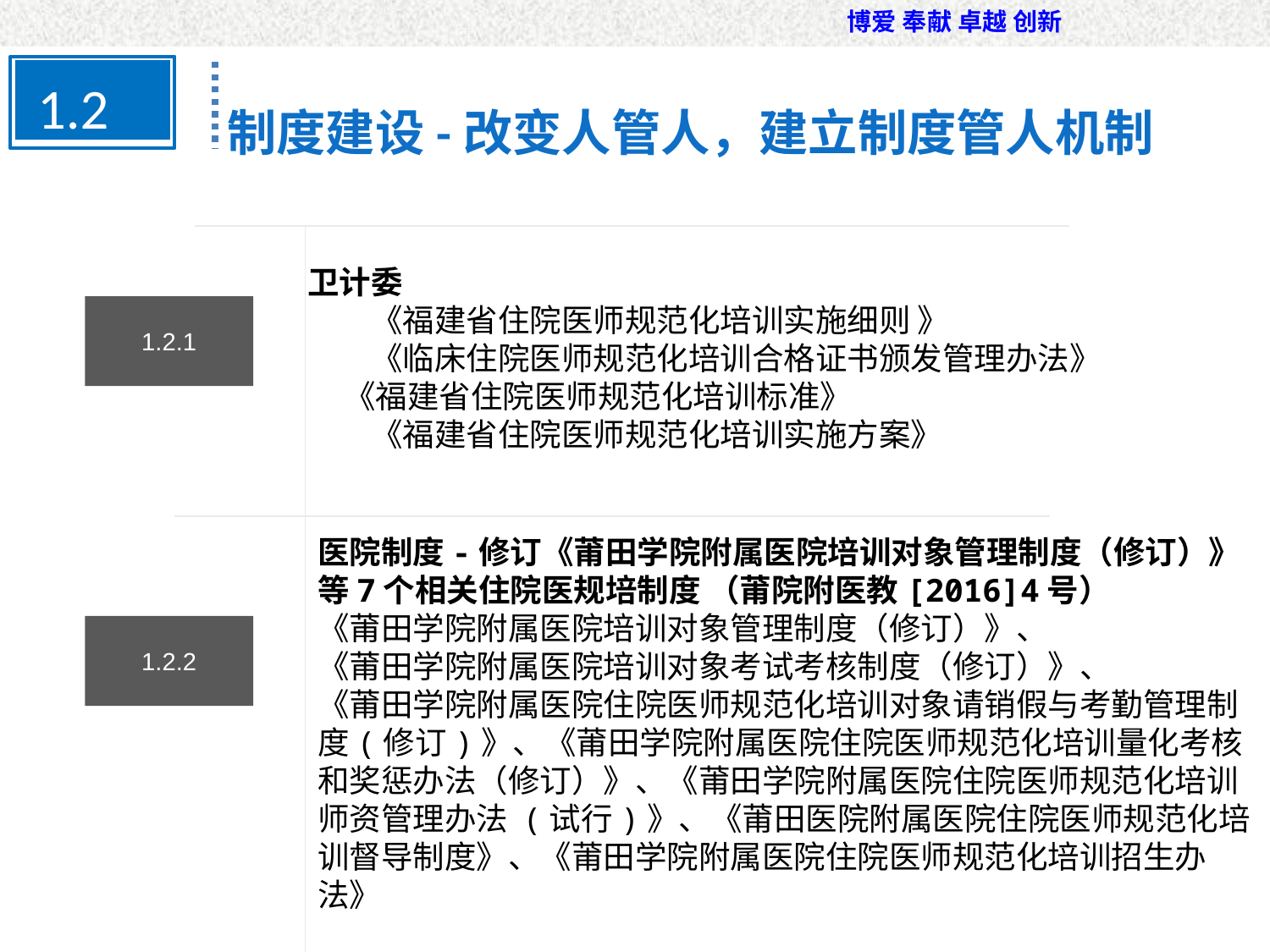

1.2
制度建设-改变人管人，建立制度管人机制

卫计委
《福建省住院医师规范化培训实施细则 》
《临床住院医师规范化培训合格证书颁发管理办法》
    《福建省住院医师规范化培训标准》
《福建省住院医师规范化培训实施方案》

1.2.1
医院制度-修订《莆田学院附属医院培训对象管理制度（修订）》等7个相关住院医规培制度 （莆院附医教[2016]4号）
《莆田学院附属医院培训对象管理制度（修订）》、
《莆田学院附属医院培训对象考试考核制度（修订）》、
《莆田学院附属医院住院医师规范化培训对象请销假与考勤管理制度(修订)》、《莆田学院附属医院住院医师规范化培训量化考核和奖惩办法（修订）》、《莆田学院附属医院住院医师规范化培训师资管理办法 (试行)》、《莆田医院附属医院住院医师规范化培训督导制度》、《莆田学院附属医院住院医师规范化培训招生办法》

1.2.2